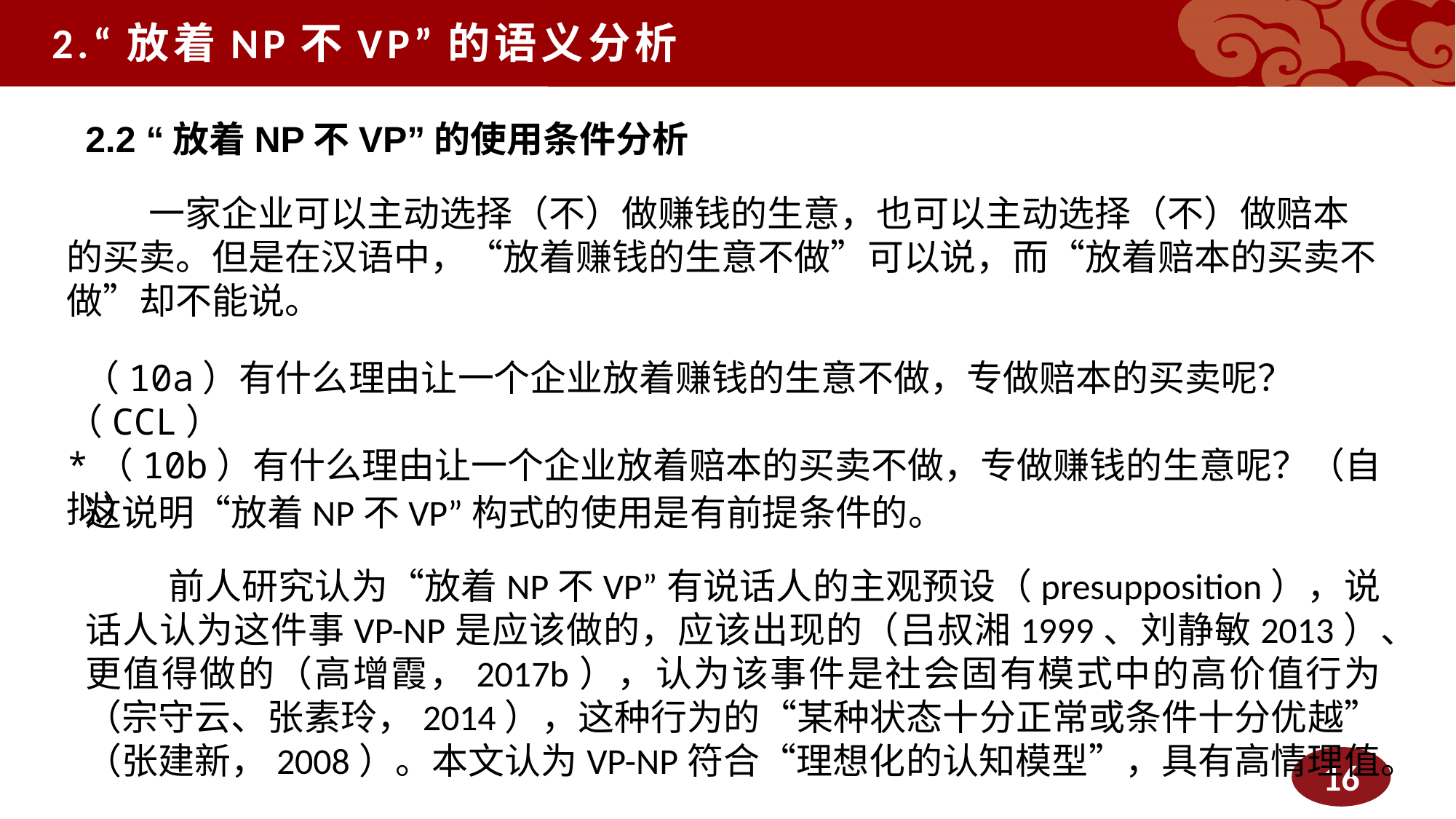

2.“放着NP不VP”的语义分析
2.2 “放着NP不VP”的使用条件分析
         一家企业可以主动选择（不）做赚钱的生意，也可以主动选择（不）做赔本的买卖。但是在汉语中，“放着赚钱的生意不做”可以说，而“放着赔本的买卖不做”却不能说。
 （10a）有什么理由让一个企业放着赚钱的生意不做，专做赔本的买卖呢？（CCL）
*（10b）有什么理由让一个企业放着赔本的买卖不做，专做赚钱的生意呢？（自拟）
这说明“放着NP不VP”构式的使用是有前提条件的。
      前人研究认为“放着NP不VP”有说话人的主观预设（presupposition），说话人认为这件事VP-NP是应该做的，应该出现的（吕叔湘1999、刘静敏2013）、更值得做的（高增霞，2017b），认为该事件是社会固有模式中的高价值行为（宗守云、张素玲，2014），这种行为的“某种状态十分正常或条件十分优越”（张建新，2008）。本文认为VP-NP符合“理想化的认知模型”，具有高情理值。